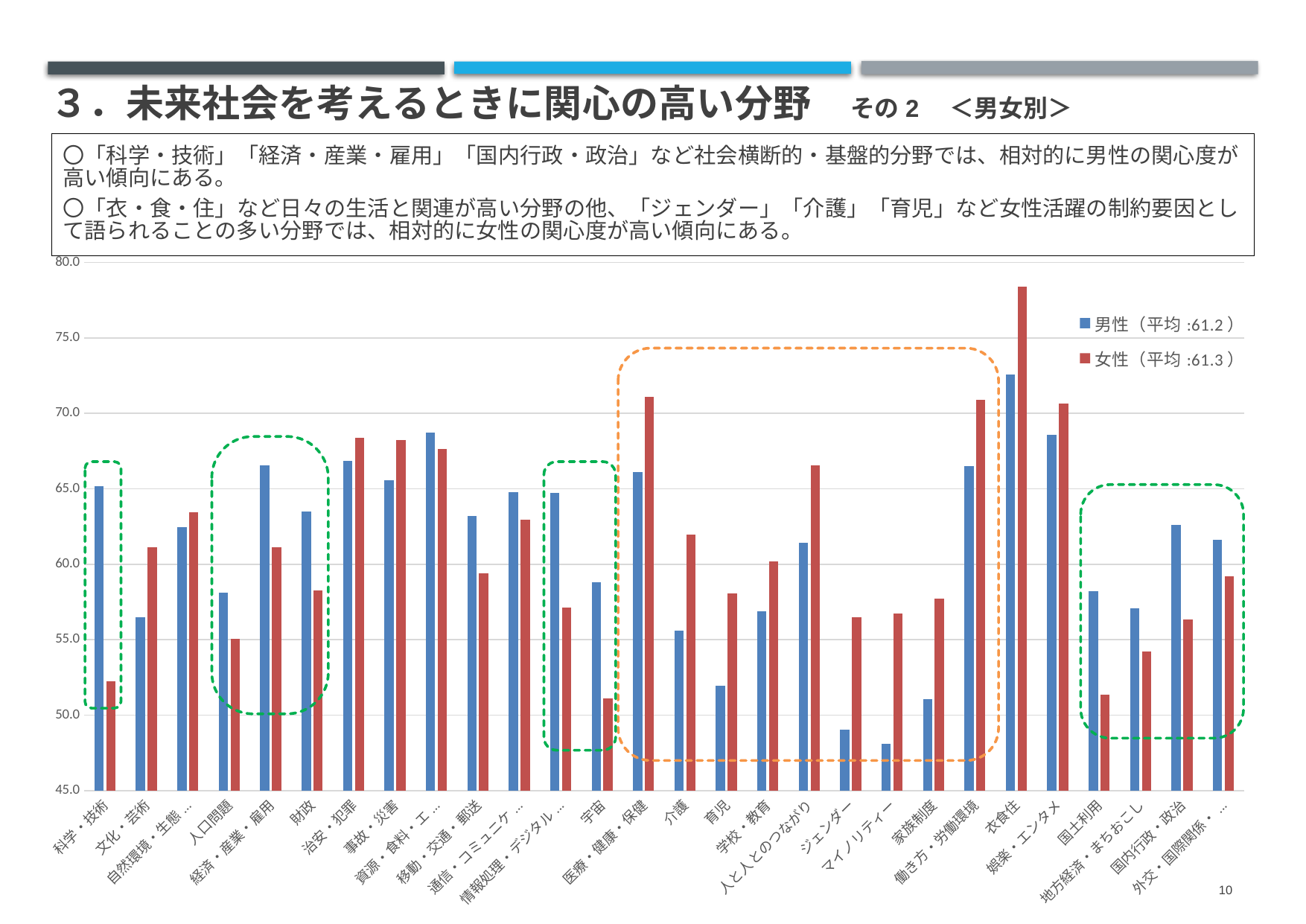

# ３．未来社会を考えるときに関心の高い分野　その2　＜男女別＞
〇「科学・技術」「経済・産業・雇用」「国内行政・政治」など社会横断的・基盤的分野では、相対的に男性の関心度が高い傾向にある。
〇「衣・食・住」など日々の生活と関連が高い分野の他、「ジェンダー」「介護」「育児」など女性活躍の制約要因として語られることの多い分野では、相対的に女性の関心度が高い傾向にある。

### Chart

| Category | 男性（平均:61.2） | 女性（平均:61.3） |
|---|---|---|
| 科学・技術 | 65.16367137355584 | 52.219701879455606 |
| 文化・芸術 | 56.482670089858786 | 61.11471160077771 |
| 自然環境・生態系・気候 | 62.43581514762516 | 63.431626701231366 |
| 人口問題 | 58.13543003851091 | 55.03888528839922 |
| 経済・産業・雇用 | 66.54364569961488 | 61.130913804277384 |
| 財政 | 63.51091142490372 | 58.26312378483474 |
| 治安・犯罪 | 66.84852374839538 | 68.38950097213221 |
| 事故・災害 | 65.5808729139923 | 68.21127673363577 |
| 資源・食料・エネルギー | 68.72593068035943 | 67.62799740764744 |
| 移動・交通・郵送 | 63.18998716302953 | 59.39727802981206 |
| 通信・コミュニケーション | 64.7625160462131 | 62.945560596241094 |
| 情報処理・デジタル化・AI | 64.74646983311939 | 57.128969539857415 |
| 宇宙 | 58.793324775353014 | 51.11795204147764 |
| 医療・健康・保健 | 66.11039794608473 | 71.07906675307842 |
| 介護 | 55.61617458279845 | 61.97342838626054 |
| 育児 | 51.9415917843389 | 58.068697342838625 |
| 学校・教育 | 56.899871630295245 | 60.20738820479585 |
| 人と人とのつながり | 61.440949935815155 | 66.54244977316915 |
| ジェンダー | 49.0211810012837 | 56.49708360337006 |
| マイノリティー | 48.09050064184852 | 56.72391445236552 |
| 家族制度 | 51.07509627727856 | 57.72845106934543 |
| 働き方・労働環境 | 66.51155327342748 | 70.91704471808166 |
| 衣食住 | 72.57702182284982 | 78.40246273493196 |
| 娯楽・エンタメ | 68.59756097560975 | 70.64160725858716 |
| 国土利用 | 58.23170731707317 | 51.37718729747246 |
| 地方経済・まちおこし | 57.092426187419775 | 54.22877511341542 |
| 国内行政・政治 | 62.61232349165597 | 56.3350615683733 |
| 外交・国際関係・世界平和 | 61.61745827984596 | 59.219053791315616 |
10